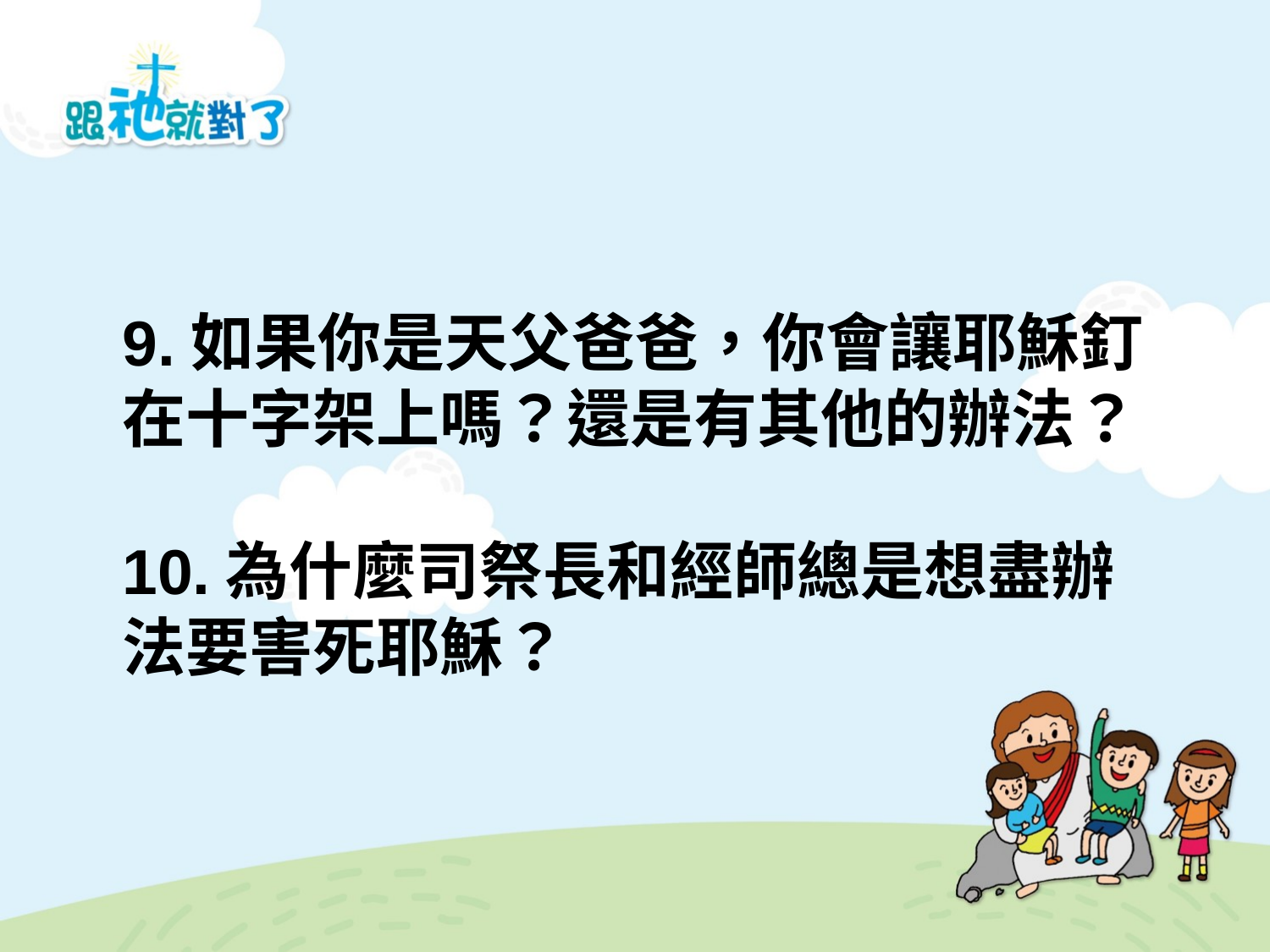

9.如果你是天父爸爸，你會讓耶穌釘在十字架上嗎？還是有其他的辦法？

10.為什麼司祭長和經師總是想盡辦法要害死耶穌？